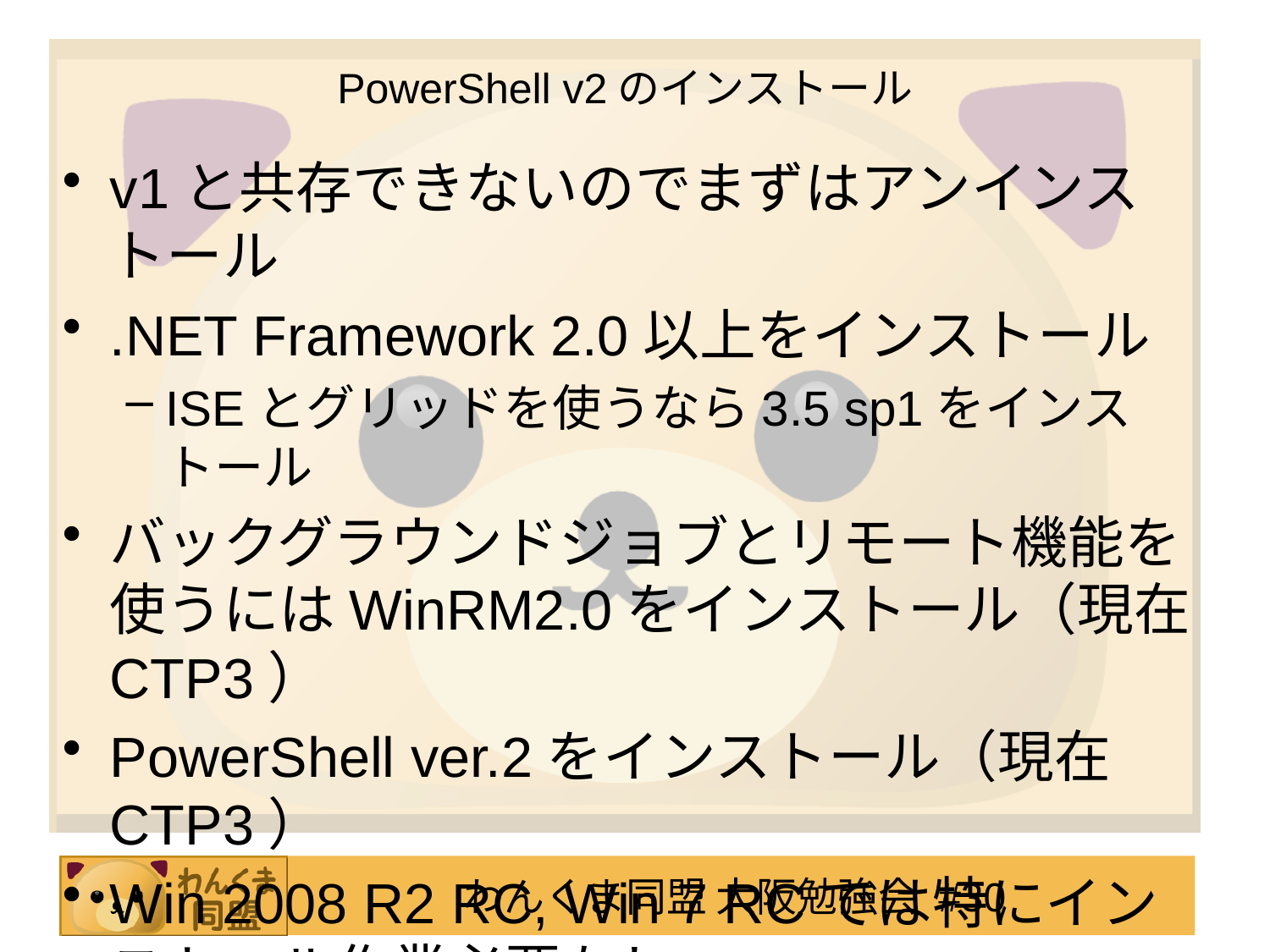

# PowerShell v2のインストール
v1と共存できないのでまずはアンインストール
.NET Framework 2.0以上をインストール
ISEとグリッドを使うなら3.5 sp1をインストール
バックグラウンドジョブとリモート機能を使うにはWinRM2.0をインストール（現在CTP3）
PowerShell ver.2をインストール（現在CTP3）
Win 2008 R2 RC, Win 7 RCでは特にインストール作業必要なし